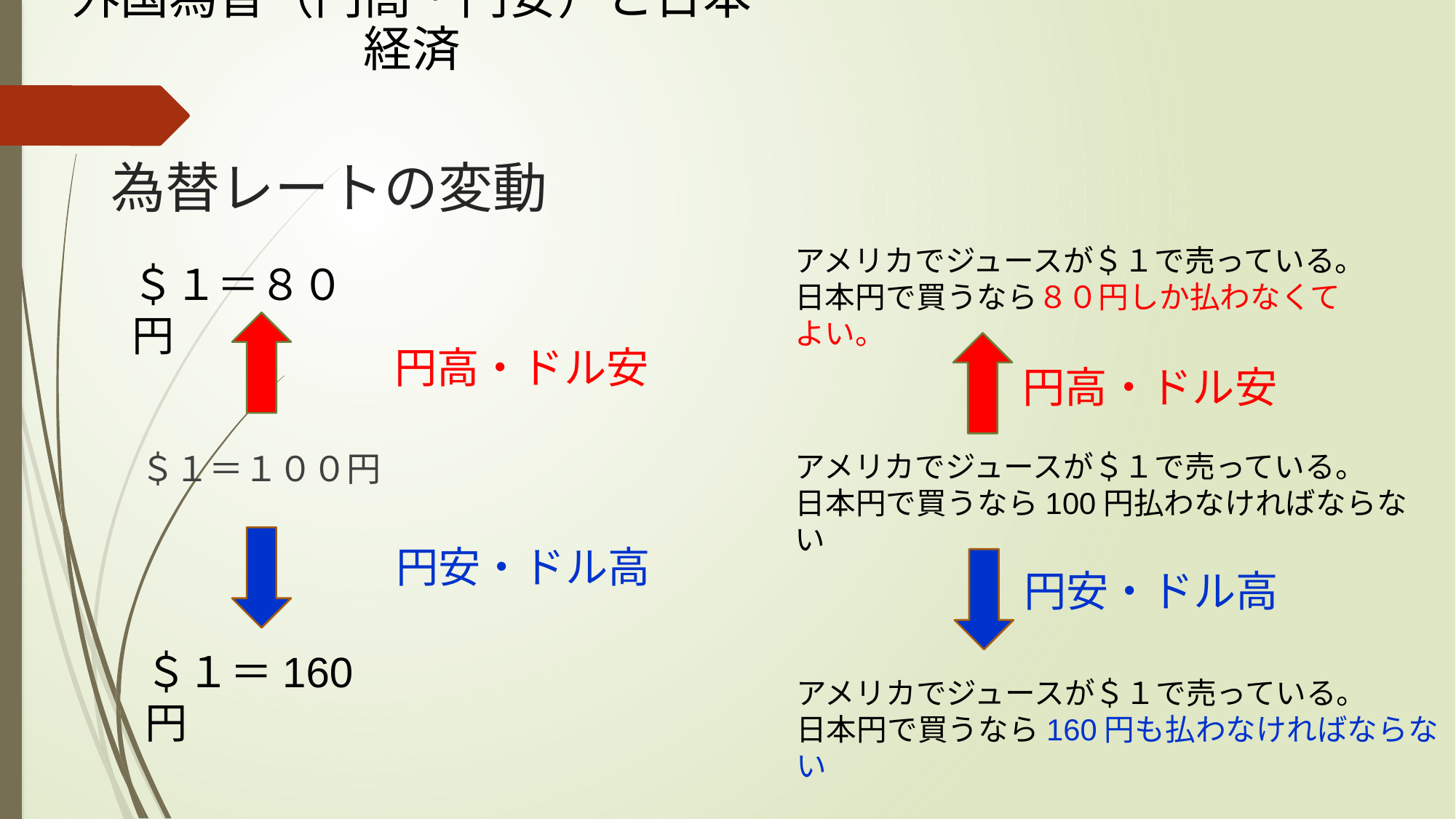

外国為替（円高・円安）と日本経済
# 為替レートの変動
アメリカでジュースが＄１で売っている。
日本円で買うなら８０円しか払わなくてよい。

円高・ドル安
＄１＝８０円

円高・ドル安
＄１＝１００円

アメリカでジュースが＄１で売っている。
日本円で買うなら100円払わなければならない

円安・ドル高
＄１＝160円

円安・ドル高
アメリカでジュースが＄１で売っている。
日本円で買うなら160円も払わなければならない